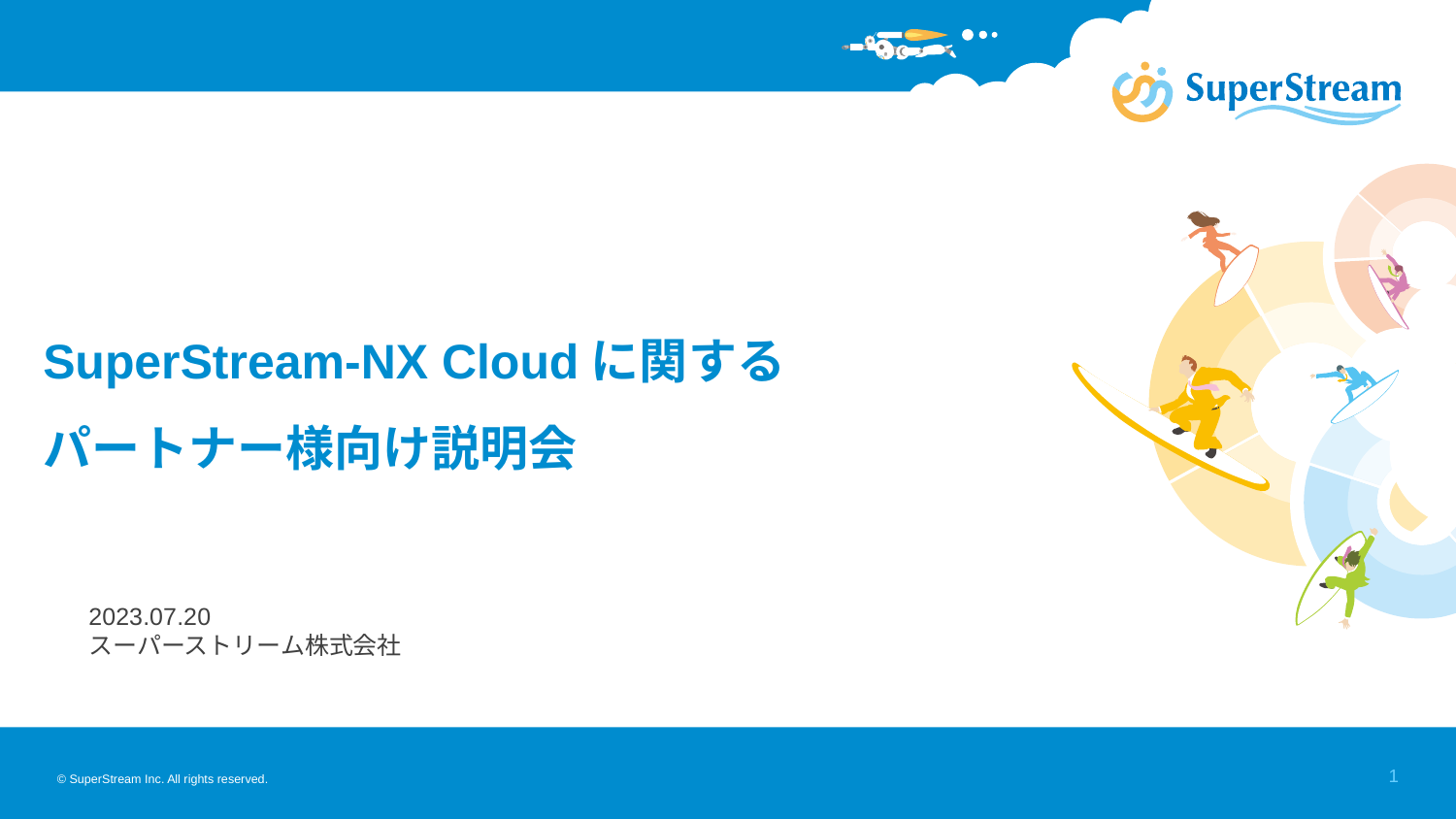

# SuperStream-NX Cloudに関する パートナー様向け説明会
2023.07.20
スーパーストリーム株式会社
© SuperStream Inc. All rights reserved.
1